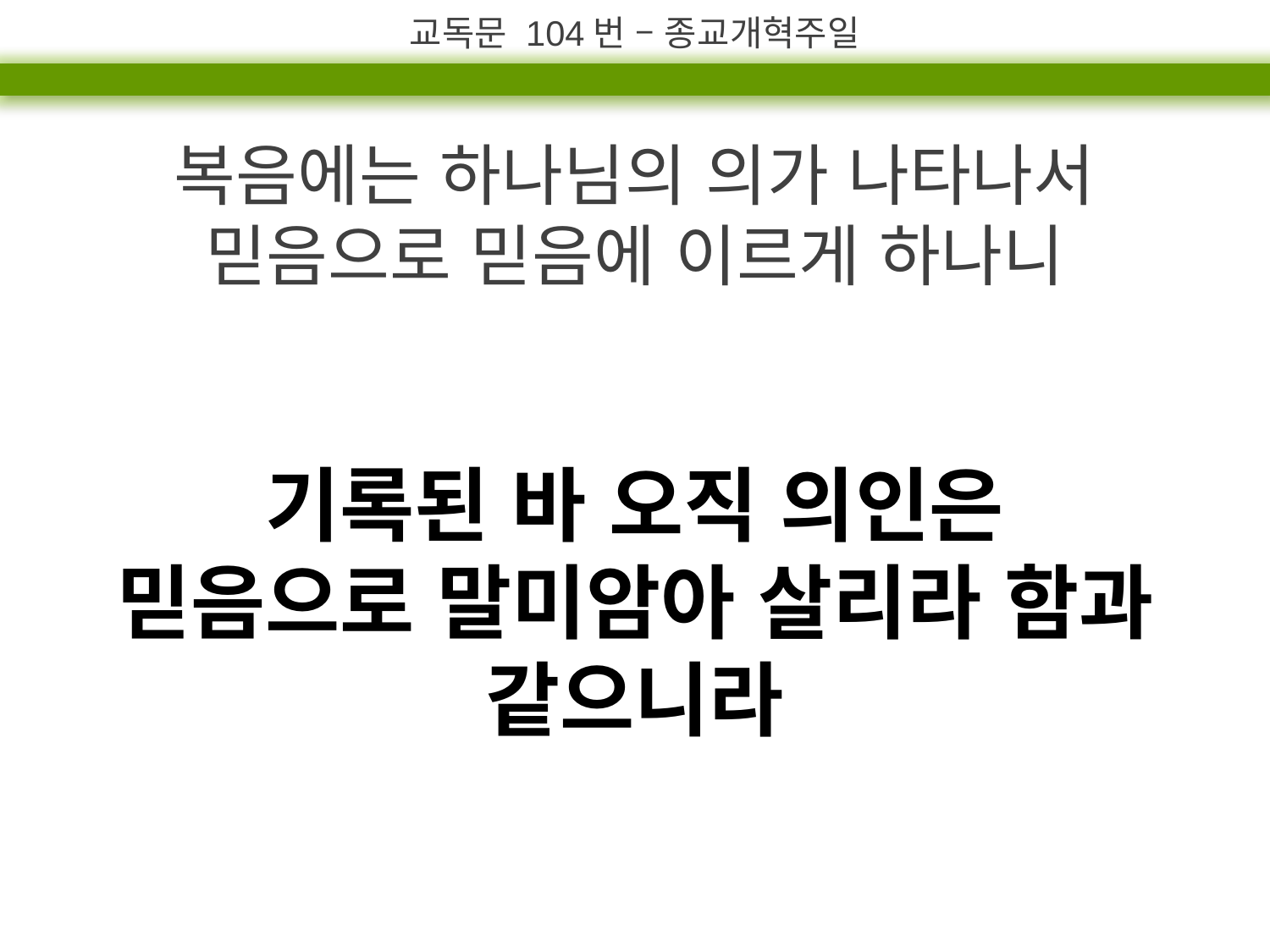

교독문 104번 – 종교개혁주일

복음에는 하나님의 의가 나타나서
믿음으로 믿음에 이르게 하나니
기록된 바 오직 의인은
믿음으로 말미암아 살리라 함과 같으니라